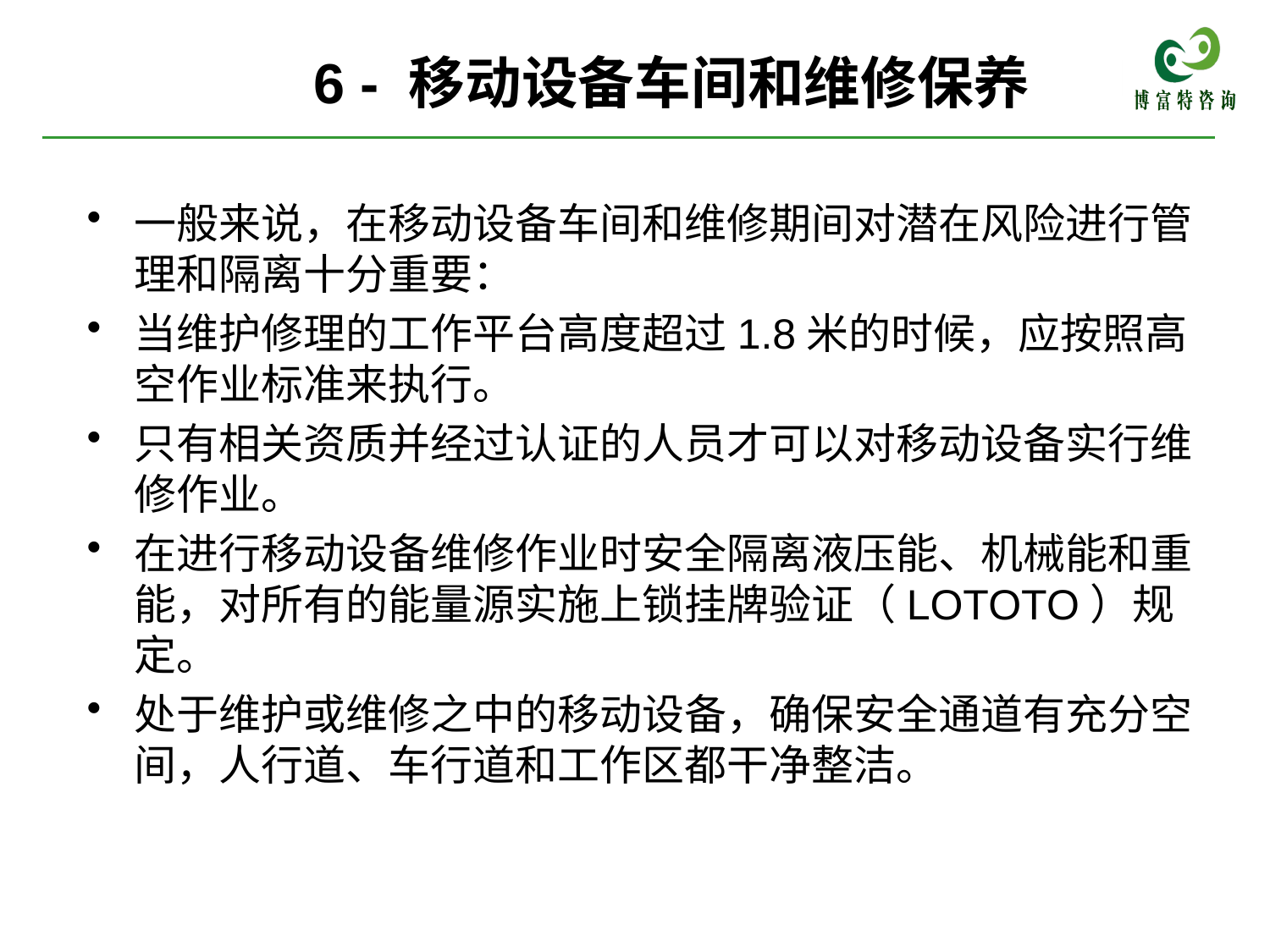

# 6 - 移动设备车间和维修保养
一般来说，在移动设备车间和维修期间对潜在风险进行管理和隔离十分重要：
当维护修理的工作平台高度超过1.8米的时候，应按照高空作业标准来执行。
只有相关资质并经过认证的人员才可以对移动设备实行维修作业。
在进行移动设备维修作业时安全隔离液压能、机械能和重能，对所有的能量源实施上锁挂牌验证（LOTOTO）规定。
处于维护或维修之中的移动设备，确保安全通道有充分空间，人行道、车行道和工作区都干净整洁。

31